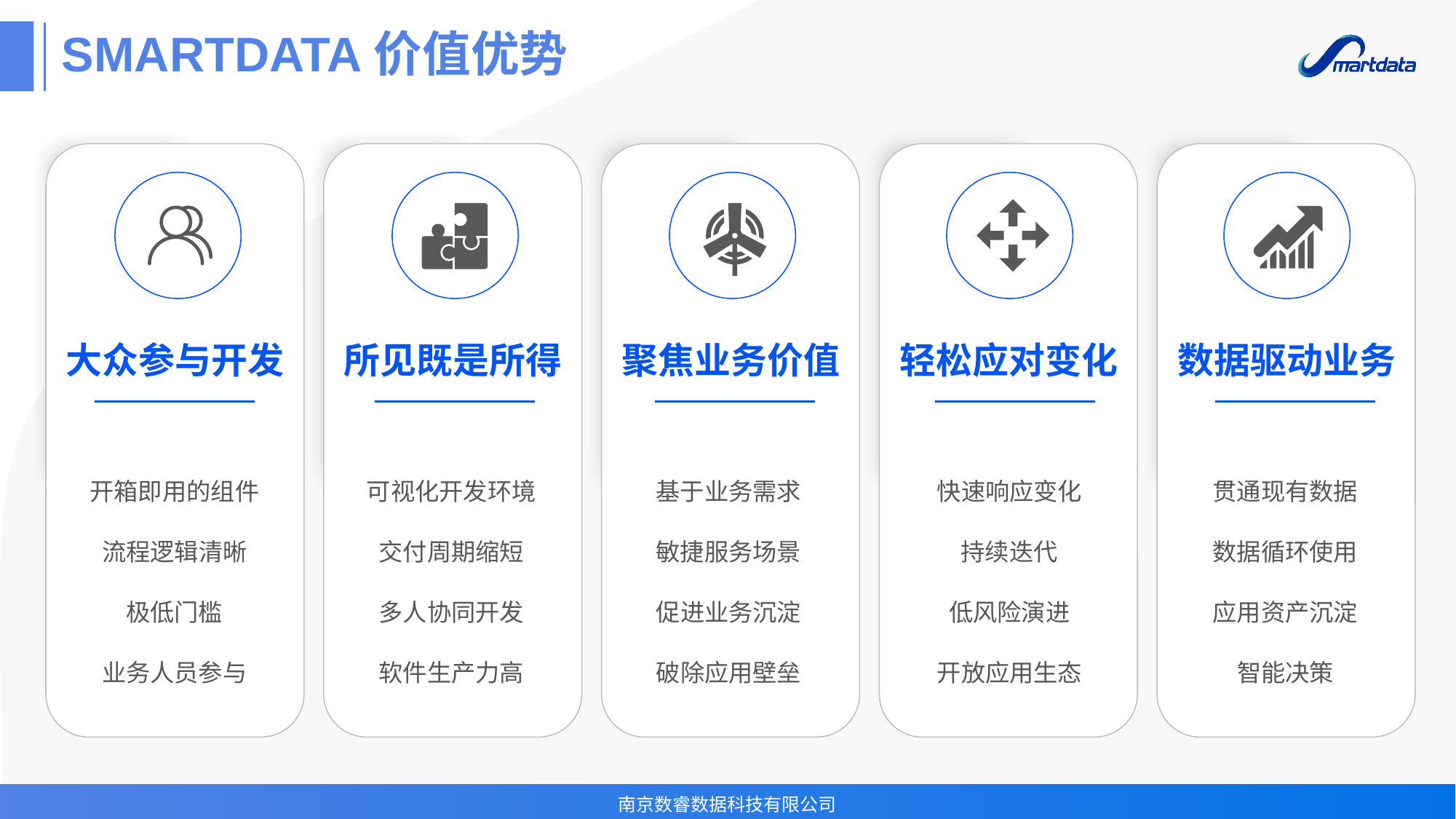

SMARTDATA价值优势

大众参与开发
所见既是所得
聚焦业务价值
轻松应对变化
数据驱动业务
开箱即用的组件
可视化开发环境
基于业务需求
快速响应变化
贯通现有数据
流程逻辑清晰
交付周期缩短
敏捷服务场景
持续迭代
数据循环使用
极低门槛
多人协同开发
促进业务沉淀
低风险演进
应用资产沉淀
业务人员参与
软件生产力高
破除应用壁垒
开放应用生态
智能决策